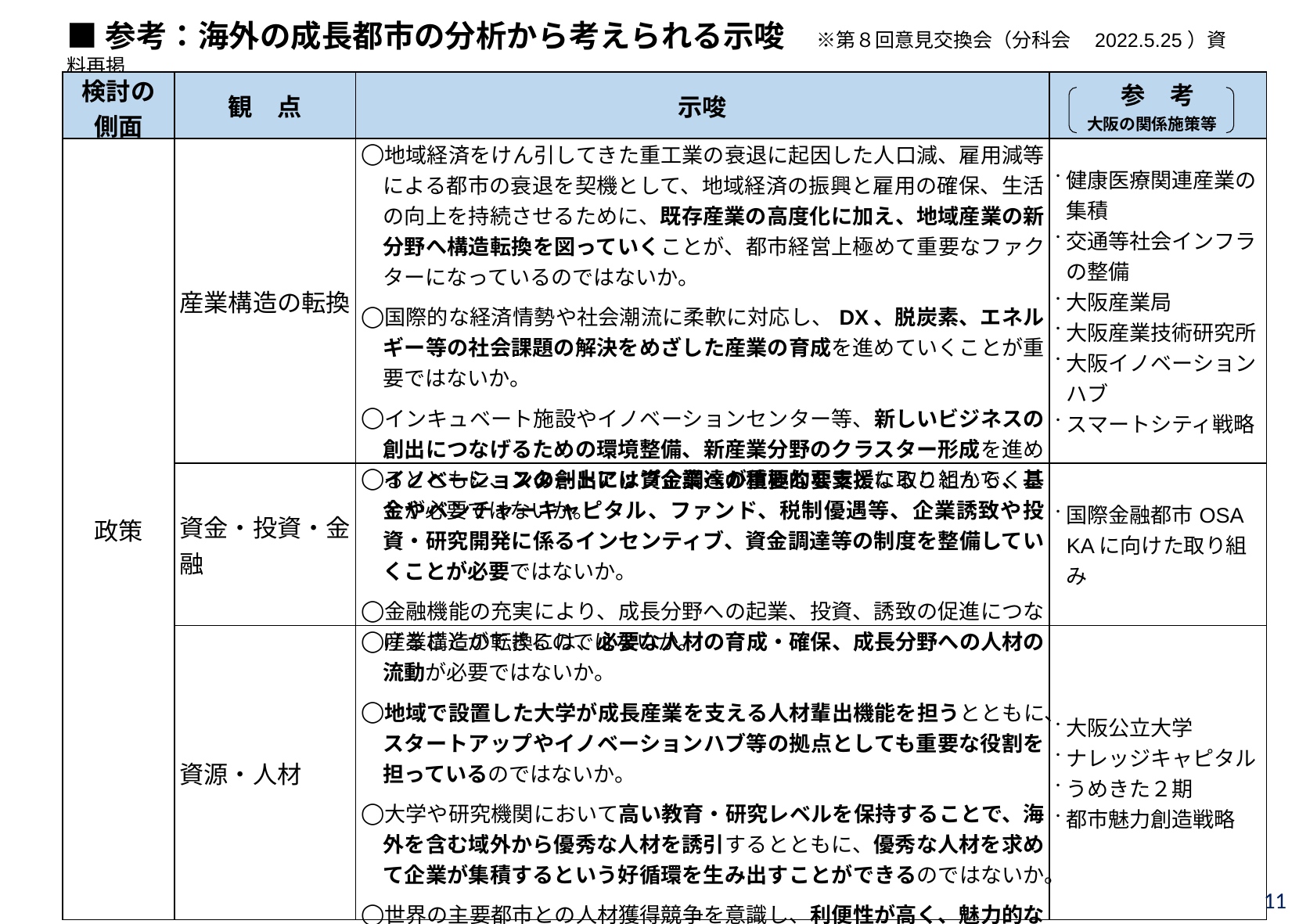

■参考：海外の成長都市の分析から考えられる示唆　※第８回意見交換会（分科会　2022.5.25）資料再掲
| 検討の 側面 | 観　点 | 示唆 | 参　考 　　大阪の関係施策等 |
| --- | --- | --- | --- |
| 政策 | 産業構造の転換 | 地域経済をけん引してきた重工業の衰退に起因した人口減、雇用減等による都市の衰退を契機として、地域経済の振興と雇用の確保、生活の向上を持続させるために、既存産業の高度化に加え、地域産業の新分野へ構造転換を図っていくことが、都市経営上極めて重要なファクターになっているのではないか。 国際的な経済情勢や社会潮流に柔軟に対応し、DX、脱炭素、エネルギー等の社会課題の解決をめざした産業の育成を進めていくことが重要ではないか。 インキュベート施設やイノベーションセンター等、新しいビジネスの創出につなげるための環境整備、新産業分野のクラスター形成を進めるとともに、スタートアップ企業への積極的な支援に取り組んでくことが必要ではないか。 | 健康医療関連産業の集積 交通等社会インフラの整備 大阪産業局 大阪産業技術研究所 大阪イノベーションハブ スマートシティ戦略 |
|  | 資金・投資・金融 | イノベーションの創出には資金調達が重要な要素となることから、基金やベンチャーキャピタル、ファンド、税制優遇等、企業誘致や投資・研究開発に係るインセンティブ、資金調達等の制度を整備していくことが必要ではないか。 金融機能の充実により、成長分野への起業、投資、誘致の促進につなげることができるのではないか。 | 国際金融都市OSA KAに向けた取り組み |
|  | 資源・人材 | 産業構造の転換には、必要な人材の育成・確保、成長分野への人材の流動が必要ではないか。 地域で設置した大学が成長産業を支える人材輩出機能を担うとともに、スタートアップやイノベーションハブ等の拠点としても重要な役割を担っているのではないか。 大学や研究機関において高い教育・研究レベルを保持することで、海外を含む域外から優秀な人材を誘引するとともに、優秀な人材を求めて企業が集積するという好循環を生み出すことができるのではないか。 世界の主要都市との人材獲得競争を意識し、利便性が高く、魅力的な住みやすい都市づくりをめざしている、ということではないか。 | 大阪公立大学 ナレッジキャピタル うめきた２期 都市魅力創造戦略 |

11